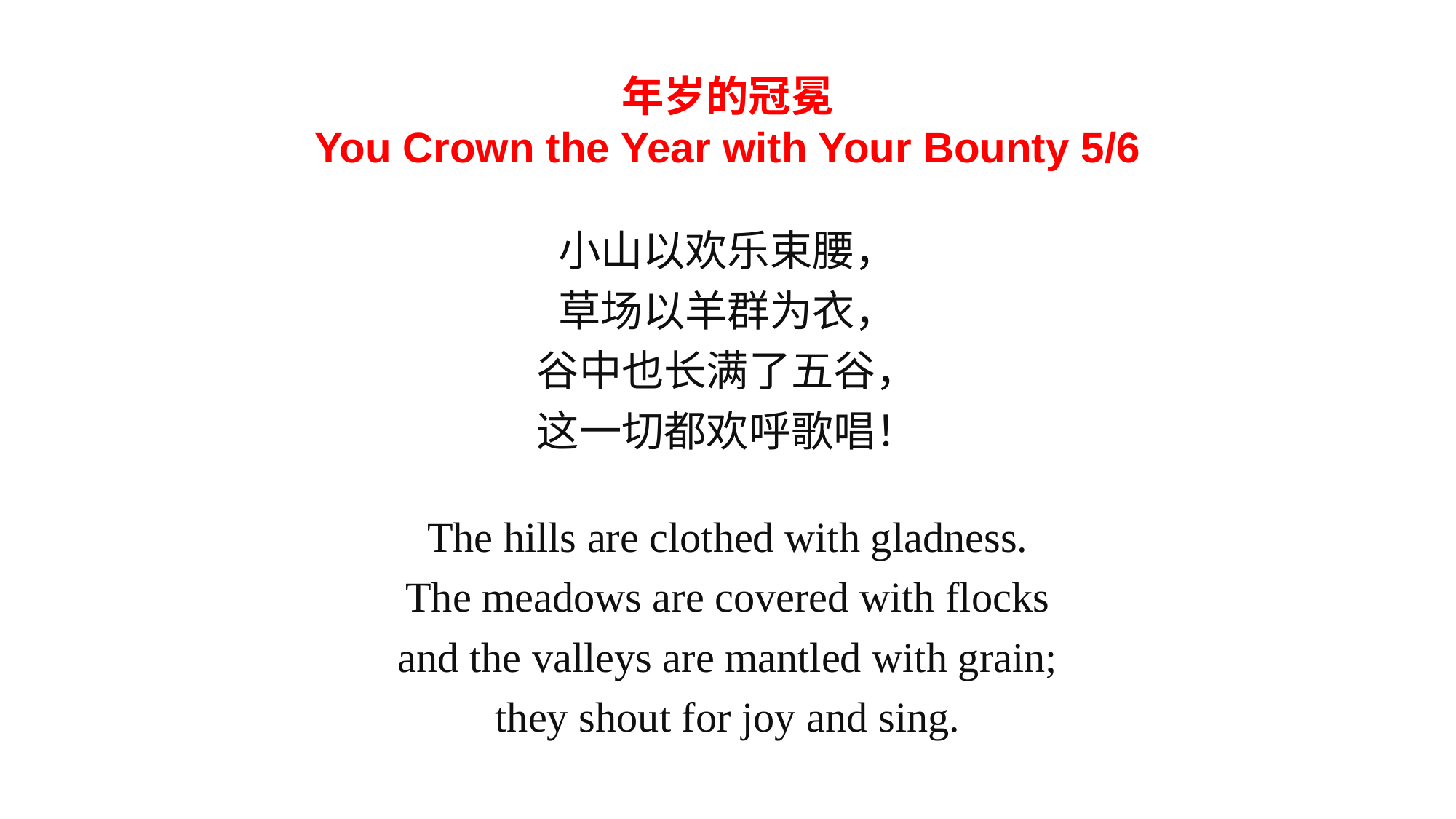

年岁的冠冕
You Crown the Year with Your Bounty 5/6
小山以欢乐束腰，
草场以羊群为衣，
谷中也长满了五谷，
这一切都欢呼歌唱！

The hills are clothed with gladness.
The meadows are covered with flocks
and the valleys are mantled with grain;
they shout for joy and sing.